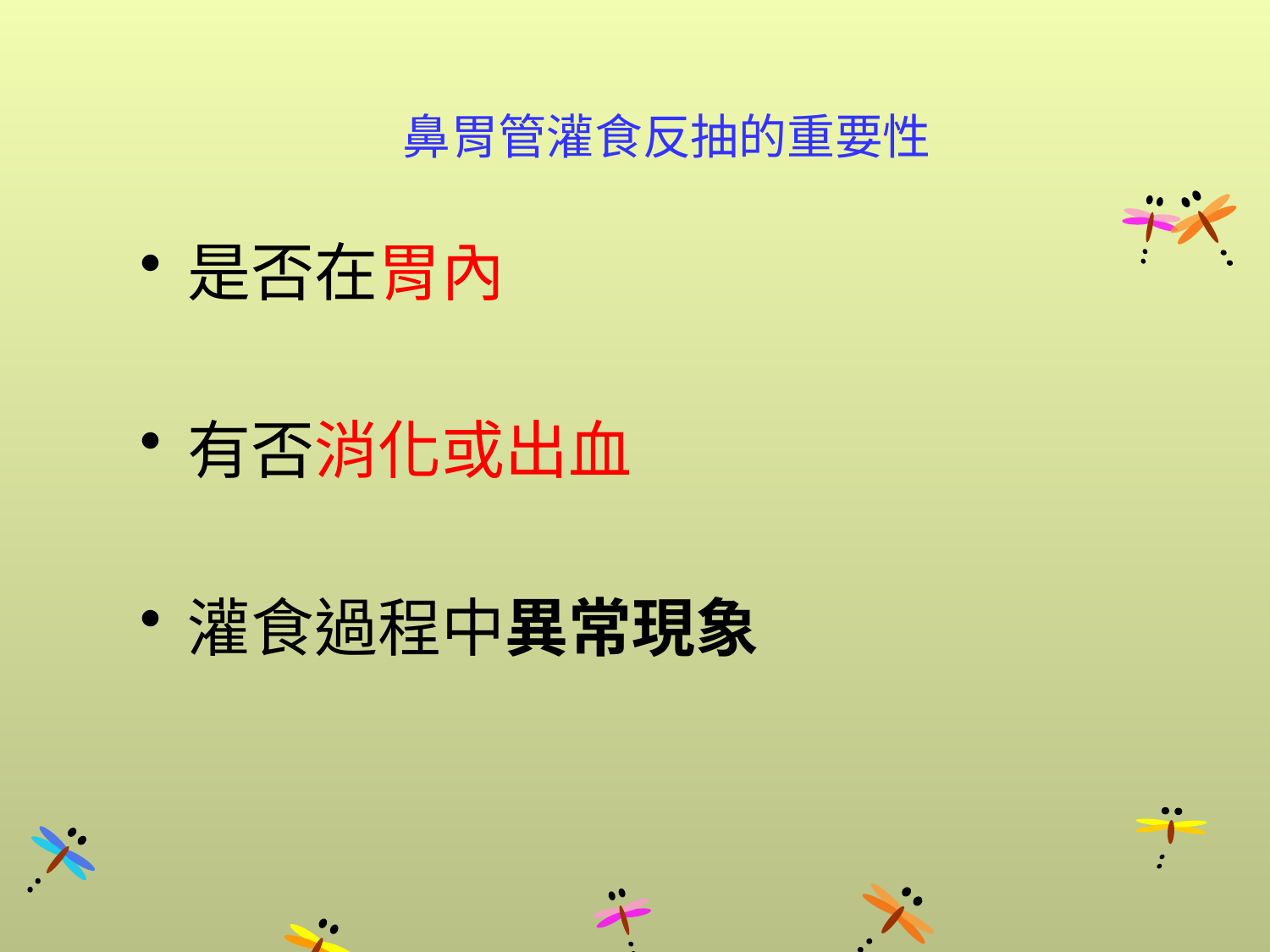

# 鼻胃管灌食反抽的重要性
是否在胃內

有否消化或出血

灌食過程中異常現象